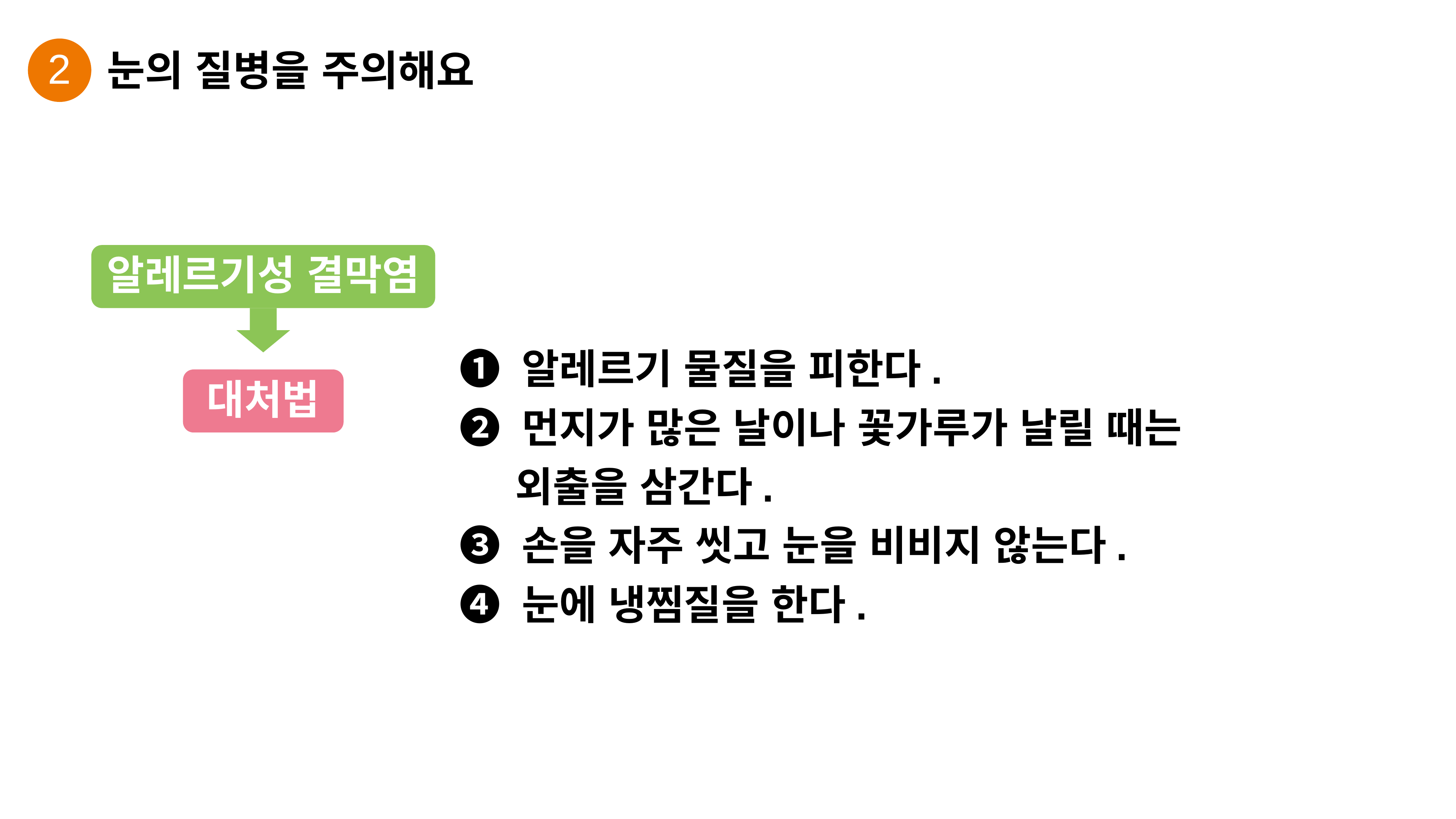

2
눈의 질병을 주의해요

알레르기성 결막염

➊ 알레르기 물질을 피한다.
➋ 먼지가 많은 날이나 꽃가루가 날릴 때는
    외출을 삼간다.
➌ 손을 자주 씻고 눈을 비비지 않는다.
➍ 눈에 냉찜질을 한다.

대처법